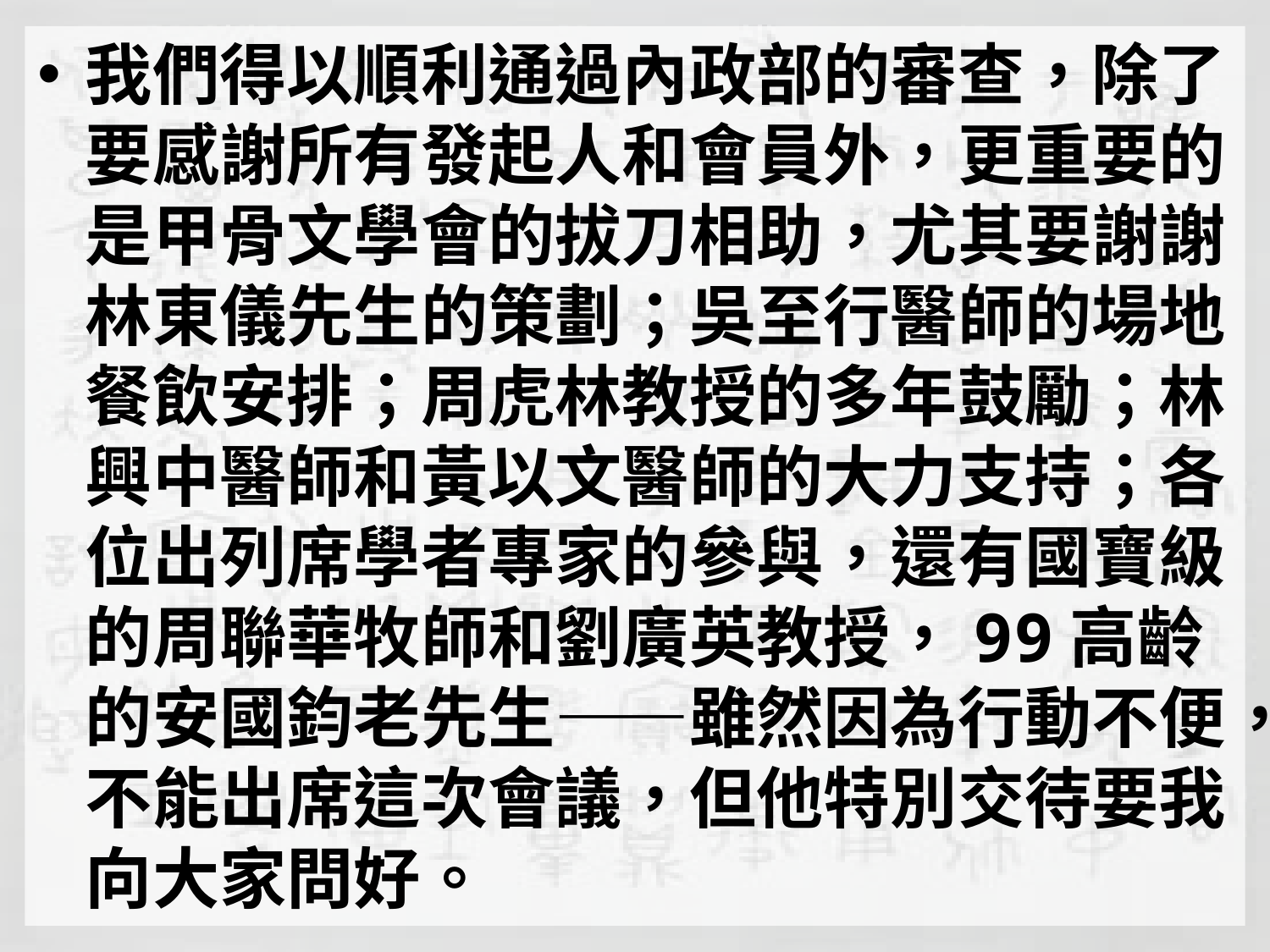

我們得以順利通過內政部的審查，除了要感謝所有發起人和會員外，更重要的是甲骨文學會的拔刀相助，尤其要謝謝林東儀先生的策劃；吳至行醫師的場地餐飲安排；周虎林教授的多年鼓勵；林興中醫師和黃以文醫師的大力支持；各位出列席學者專家的參與，還有國寶級的周聯華牧師和劉廣英教授，99高齡的安國鈞老先生——雖然因為行動不便，不能出席這次會議，但他特別交待要我向大家問好。